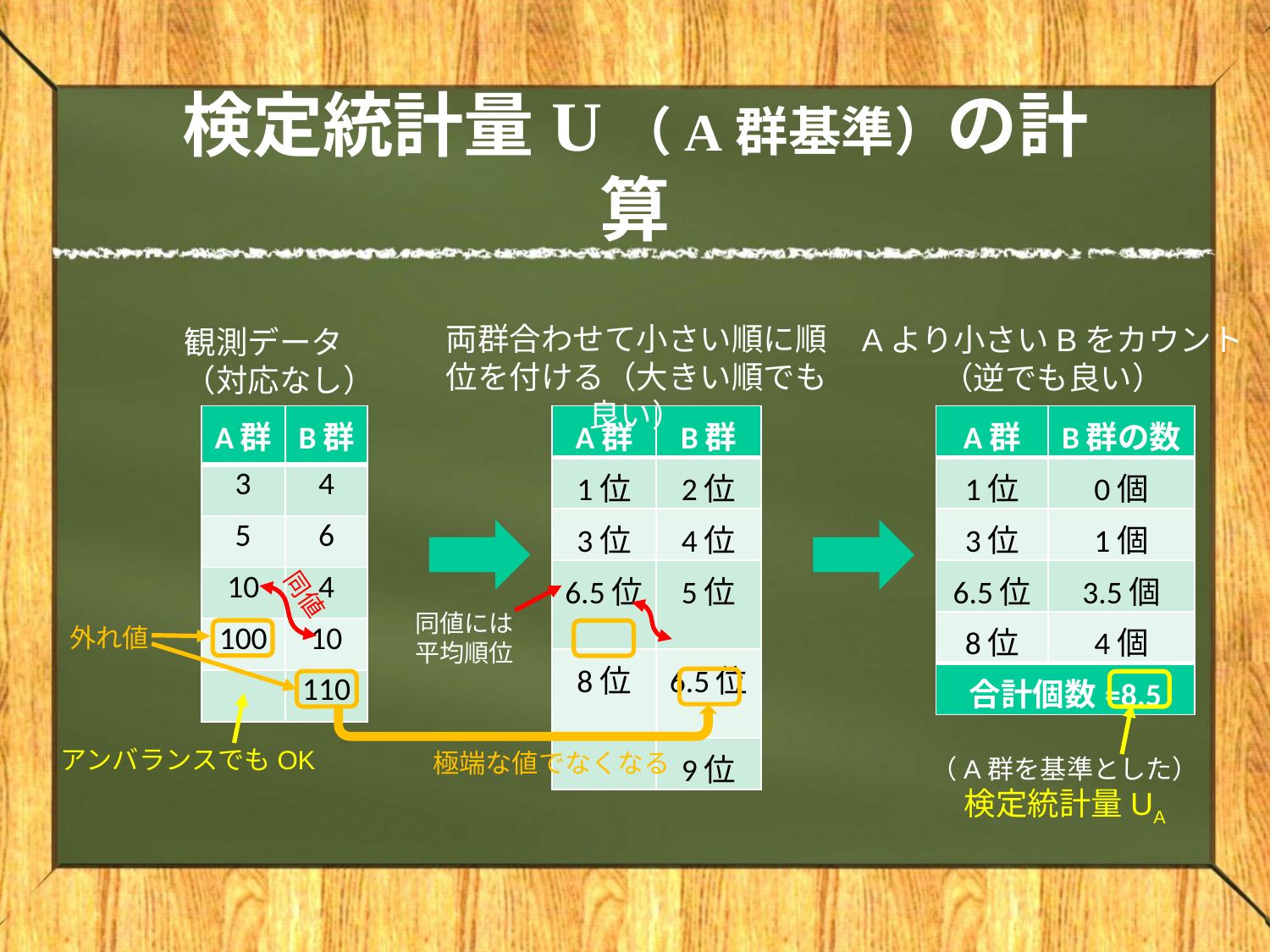

# 検定統計量U（A群基準）の計算
両群合わせて小さい順に順位を付ける（大きい順でも良い）
Aより小さいBをカウント
（逆でも良い）
観測データ
（対応なし）
| A群 | B群 |
| --- | --- |
| 3 | 4 |
| 5 | 6 |
| 10 | 4 |
| 100 | 10 |
|  | 110 |
| A群 | B群 |
| --- | --- |
| 1位 | 2位 |
| 3位 | 4位 |
| 6.5位 | 5位 |
| 8位 | 6.5位 |
|  | 9位 |
| A群 | B群の数 |
| --- | --- |
| 1位 | 0個 |
| 3位 | 1個 |
| 6.5位 | 3.5個 |
| 8位 | 4個 |
| 合計個数=8.5 |  |

同値
同値には平均順位
外れ値

アンバランスでもOK
極端な値でなくなる
（A群を基準とした）
検定統計量UA